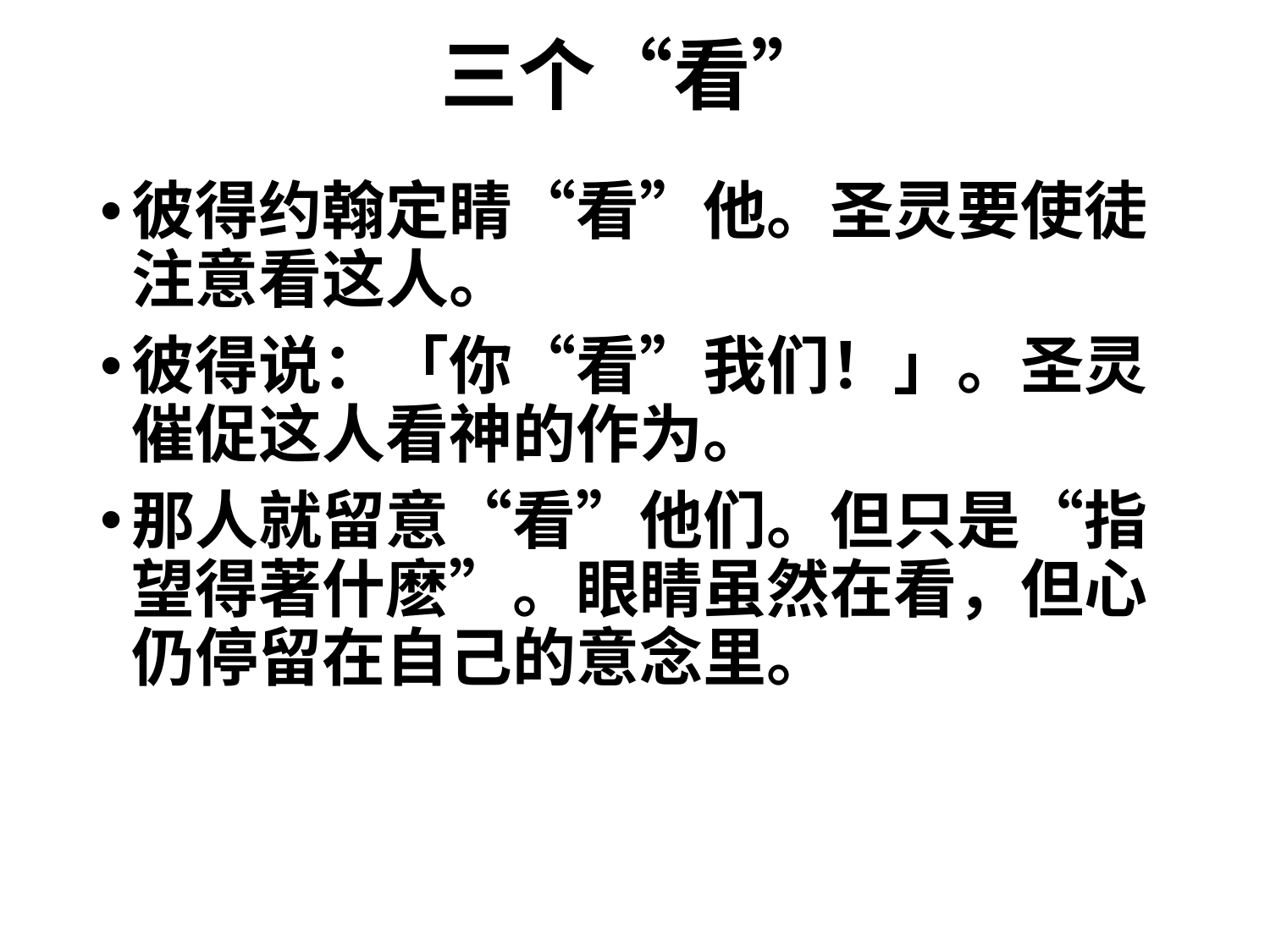

# 三个“看”
彼得约翰定睛“看”他。圣灵要使徒注意看这人。
彼得说：「你“看”我们！」。圣灵催促这人看神的作为。
那人就留意“看”他们。但只是“指望得著什麽”。眼睛虽然在看，但心仍停留在自己的意念里。